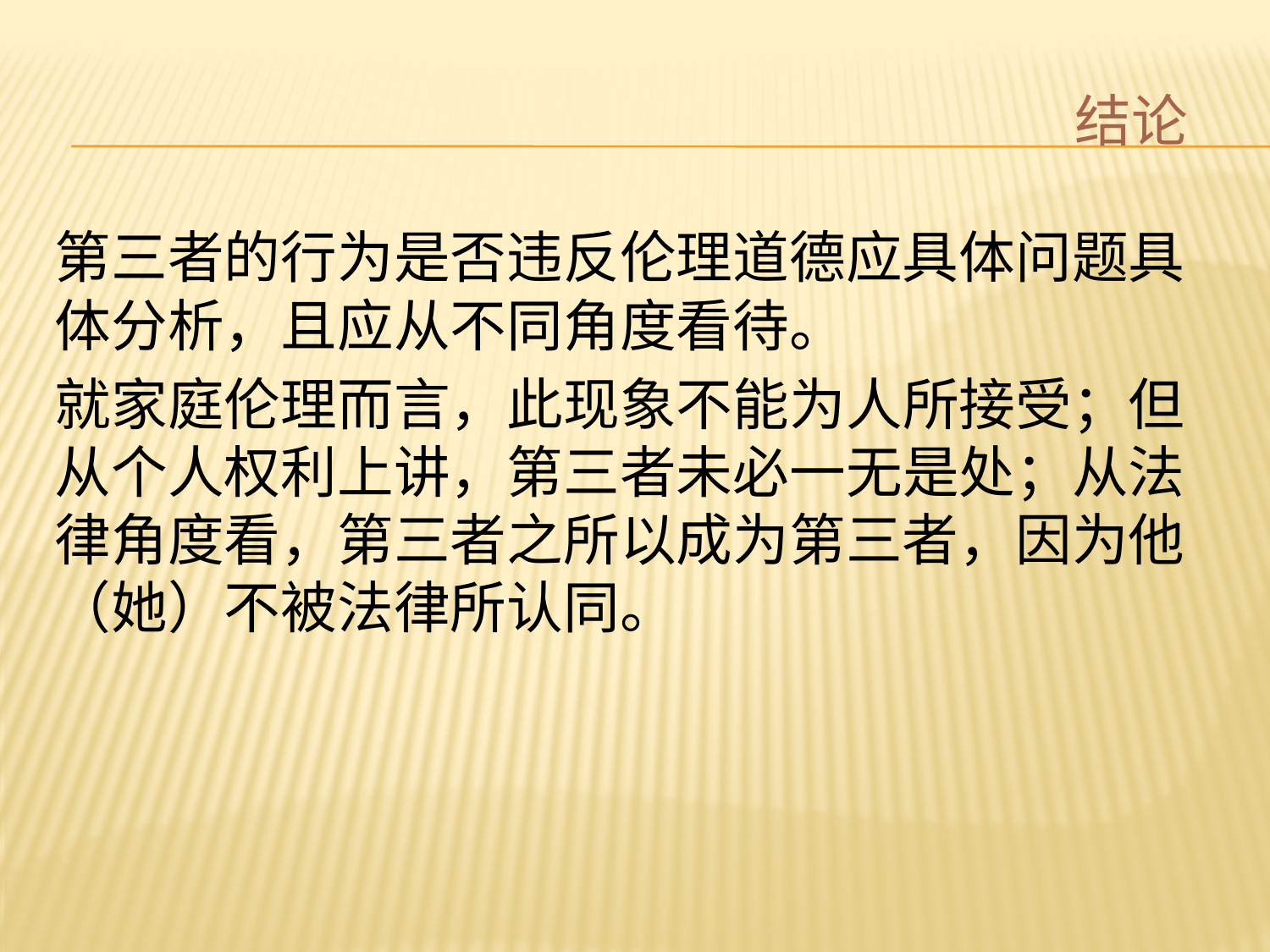

#
结论
第三者的行为是否违反伦理道德应具体问题具体分析，且应从不同角度看待。
就家庭伦理而言，此现象不能为人所接受；但从个人权利上讲，第三者未必一无是处；从法律角度看，第三者之所以成为第三者，因为他（她）不被法律所认同。